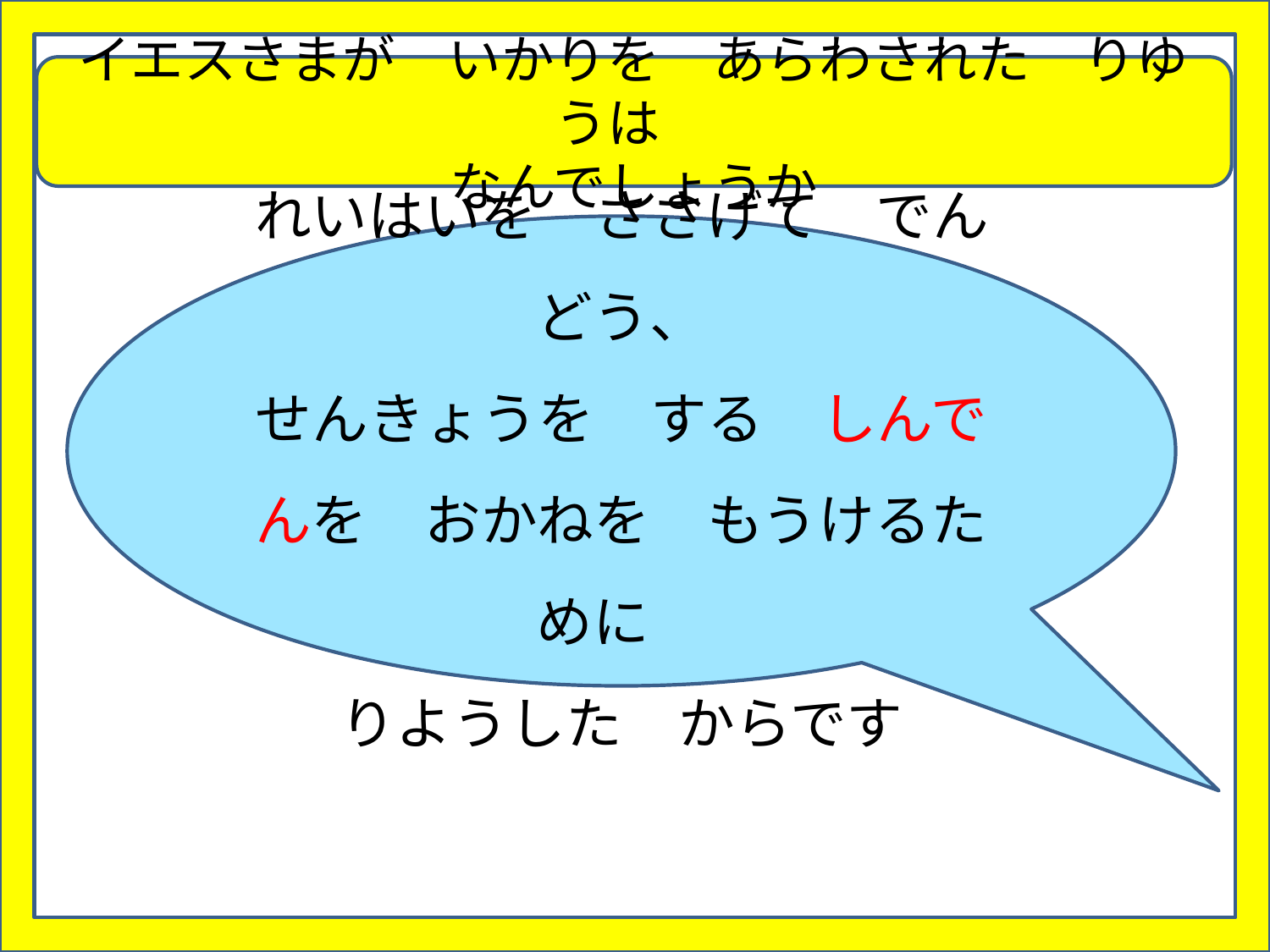

イエスさまが　いかりを　あらわされた　りゆうは
なんでしょうか
れいはいを　ささげて　でんどう、
せんきょうを　する　しんでんを　おかねを　もうけるために
りようした　からです